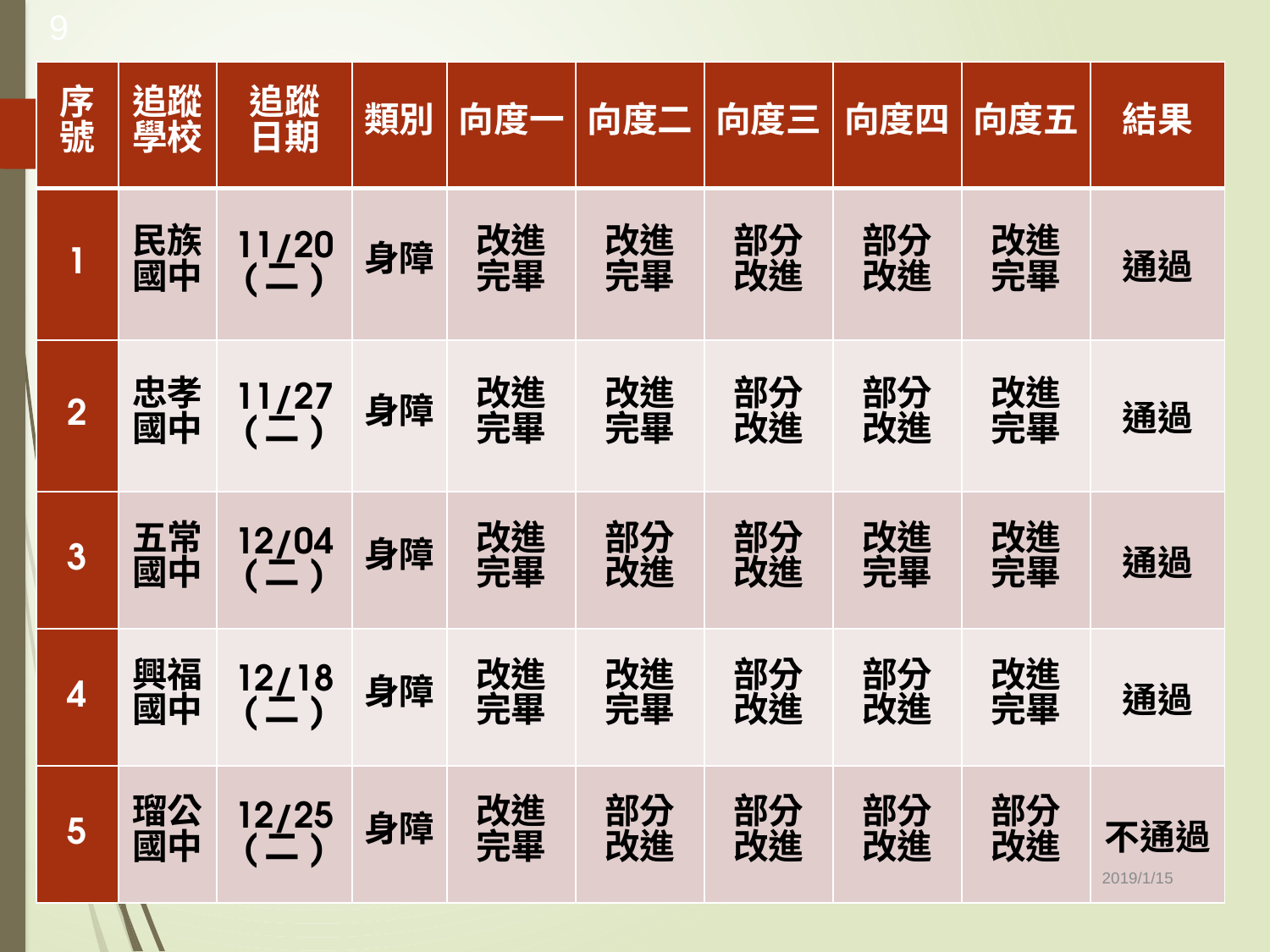

9
| 序號 | 追蹤學校 | 追蹤 日期 | 類別 | 向度一 | 向度二 | 向度三 | 向度四 | 向度五 | 結果 |
| --- | --- | --- | --- | --- | --- | --- | --- | --- | --- |
| 1 | 民族國中 | 11/20 (二) | 身障 | 改進 完畢 | 改進 完畢 | 部分 改進 | 部分 改進 | 改進 完畢 | 通過 |
| 2 | 忠孝國中 | 11/27 (二) | 身障 | 改進 完畢 | 改進 完畢 | 部分 改進 | 部分 改進 | 改進 完畢 | 通過 |
| 3 | 五常國中 | 12/04 (二) | 身障 | 改進 完畢 | 部分 改進 | 部分 改進 | 改進 完畢 | 改進 完畢 | 通過 |
| 4 | 興福國中 | 12/18 (二) | 身障 | 改進 完畢 | 改進 完畢 | 部分 改進 | 部分 改進 | 改進 完畢 | 通過 |
| 5 | 瑠公國中 | 12/25 (二) | 身障 | 改進 完畢 | 部分 改進 | 部分 改進 | 部分 改進 | 部分 改進 | 不通過 |
2019/1/15